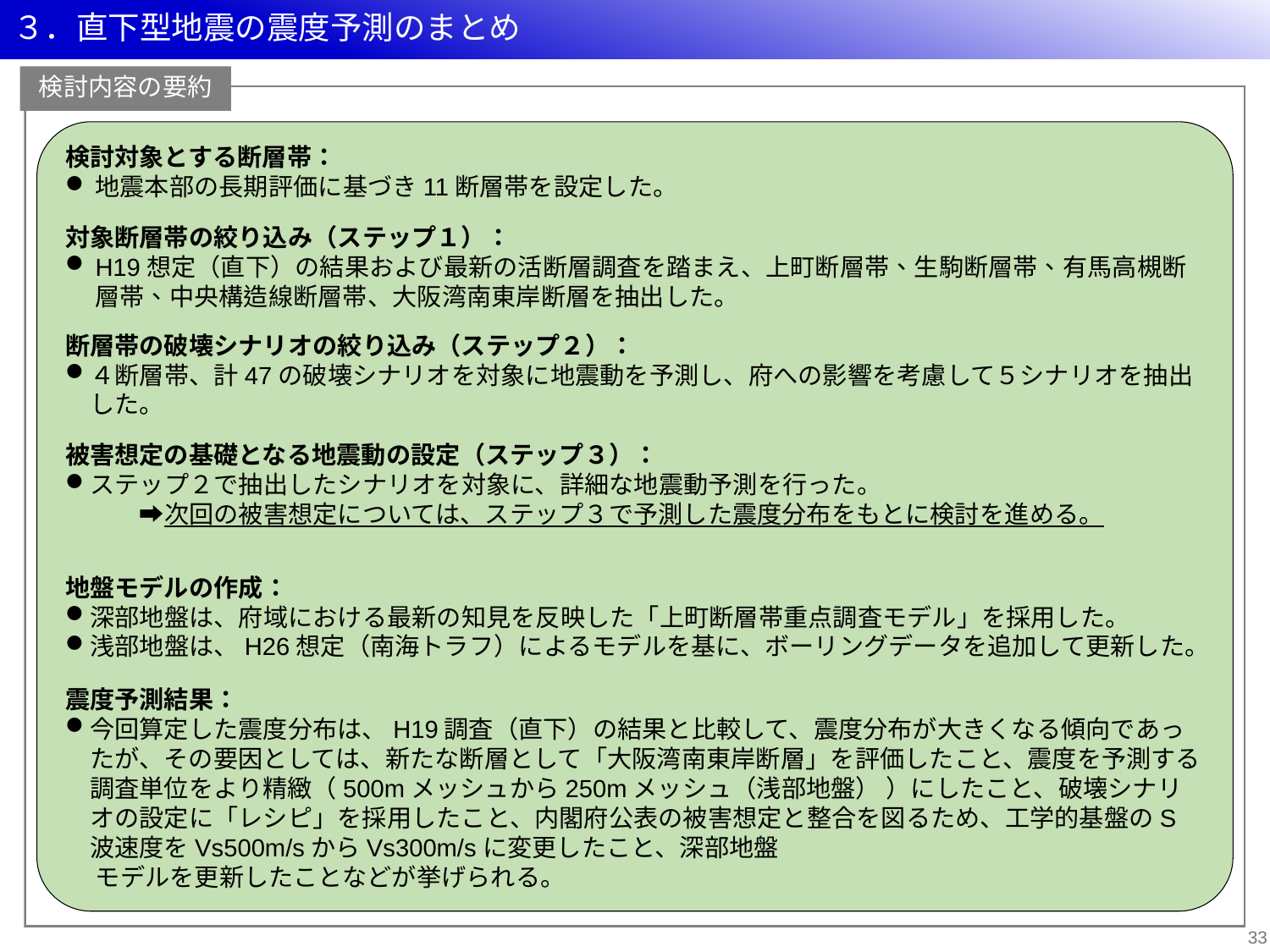

# ３．直下型地震の震度予測のまとめ
検討内容の要約
検討対象とする断層帯：
地震本部の長期評価に基づき11断層帯を設定した。

対象断層帯の絞り込み（ステップ１）：
H19想定（直下）の結果および最新の活断層調査を踏まえ、上町断層帯、生駒断層帯、有馬高槻断層帯、中央構造線断層帯、大阪湾南東岸断層を抽出した。

断層帯の破壊シナリオの絞り込み（ステップ２）：
４断層帯、計47の破壊シナリオを対象に地震動を予測し、府への影響を考慮して５シナリオを抽出した。

被害想定の基礎となる地震動の設定（ステップ３）：
ステップ２で抽出したシナリオを対象に、詳細な地震動予測を行った。
　　　➡次回の被害想定については、ステップ３で予測した震度分布をもとに検討を進める。

地盤モデルの作成：
深部地盤は、府域における最新の知見を反映した「上町断層帯重点調査モデル」を採用した。
浅部地盤は、H26想定（南海トラフ）によるモデルを基に、ボーリングデータを追加して更新した。

震度予測結果：
今回算定した震度分布は、H19調査（直下）の結果と比較して、震度分布が大きくなる傾向であったが、その要因としては、新たな断層として「大阪湾南東岸断層」を評価したこと、震度を予測する調査単位をより精緻（500mメッシュから250mメッシュ（浅部地盤） ）にしたこと、破壊シナリオの設定に「レシピ」を採用したこと、内閣府公表の被害想定と整合を図るため、工学的基盤のS波速度をVs500m/sからVs300m/sに変更したこと、深部地盤
　 モデルを更新したことなどが挙げられる。
33